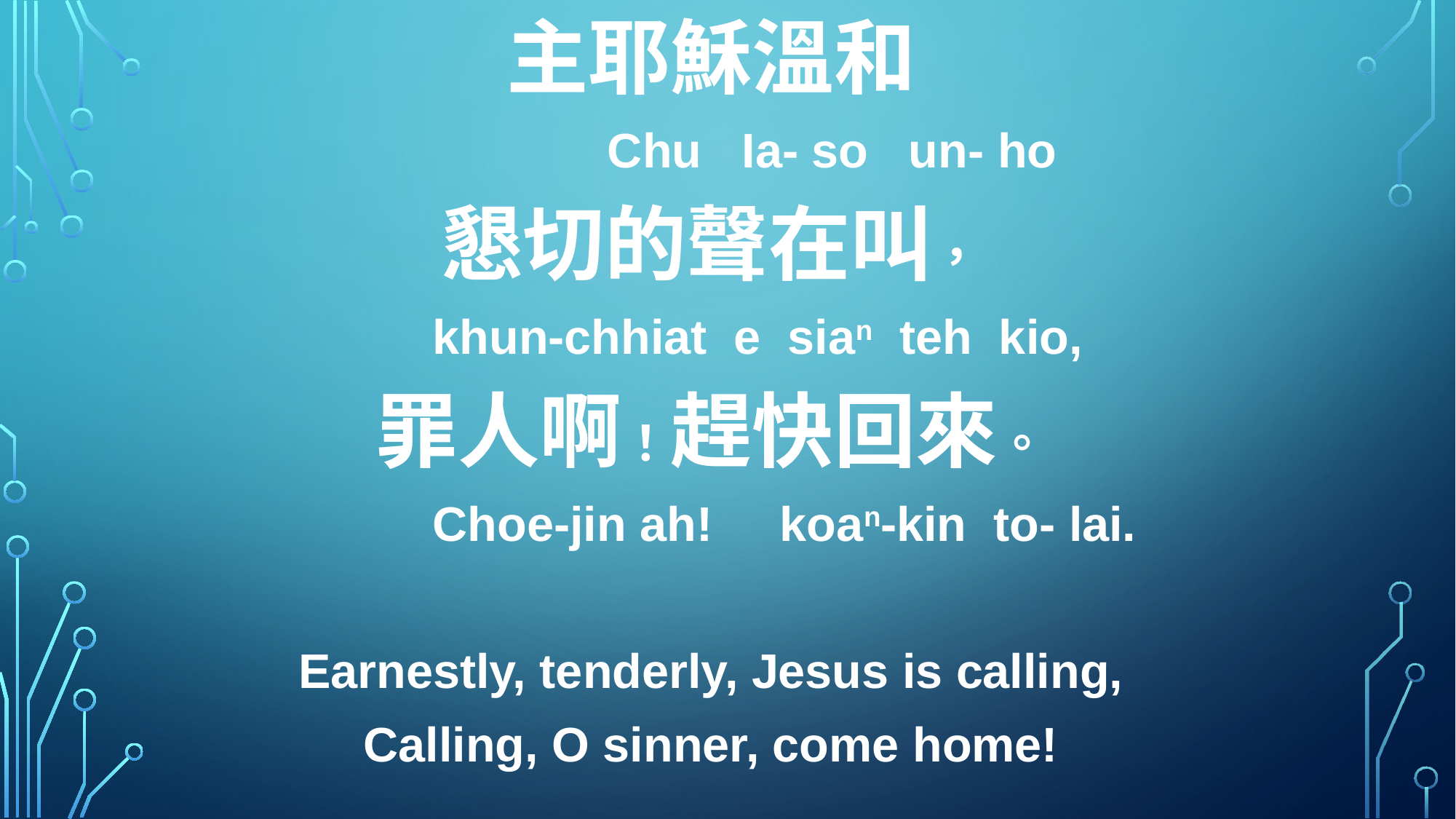

主耶穌溫和
                              Chu   Ia- so   un- ho
懇切的聲在叫，
                 khun-chhiat  e  sian  teh  kio,
罪人啊！趕快回來。
                 Choe-jin ah!     koan-kin  to- lai.

Earnestly, tenderly, Jesus is calling,
Calling, O sinner, come home!